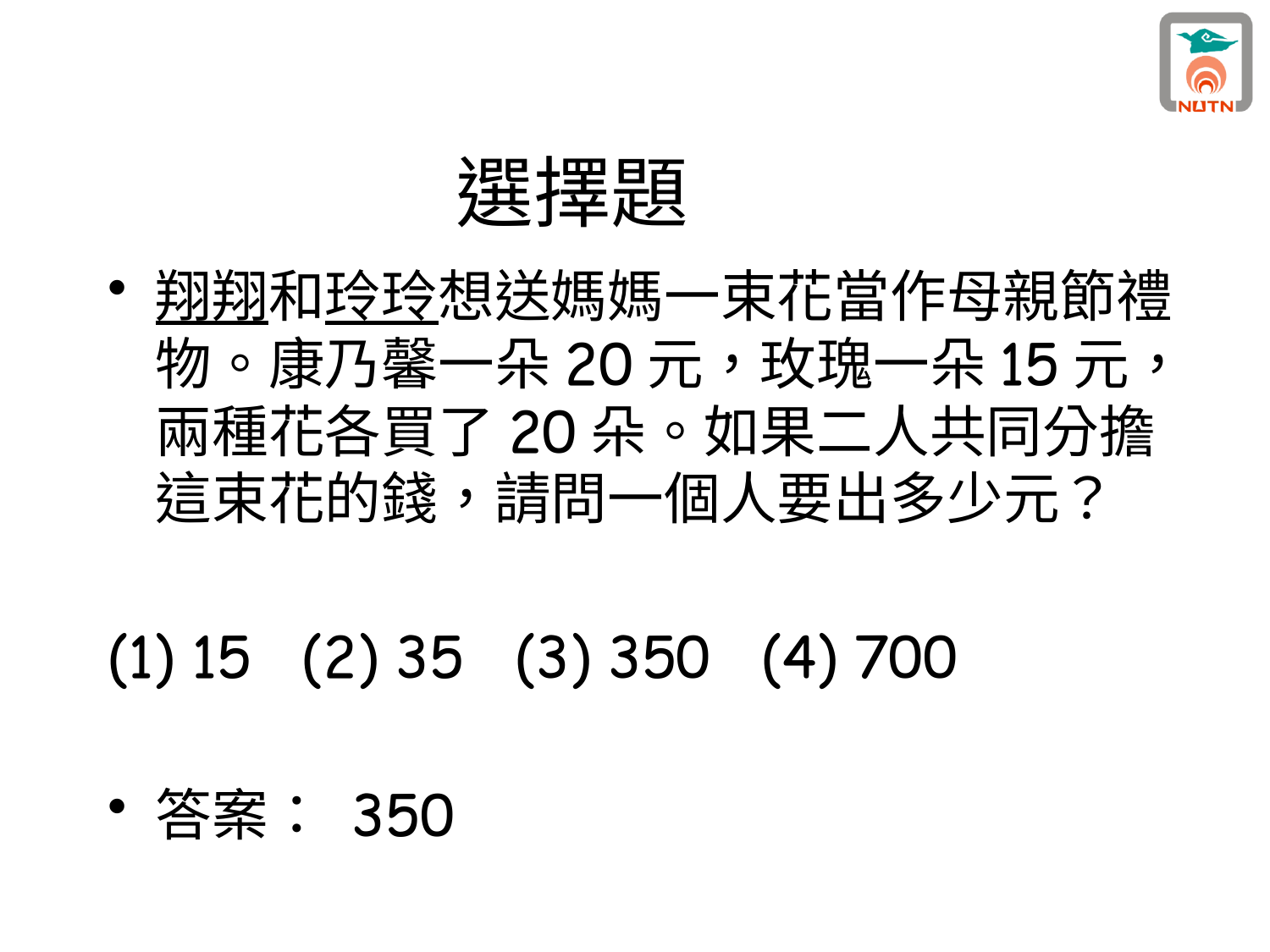

# 選擇題
翔翔和玲玲想送媽媽一束花當作母親節禮物。康乃馨一朵20元，玫瑰一朵15元，兩種花各買了20朵。如果二人共同分擔這束花的錢，請問一個人要出多少元？

(1) 15   (2) 35   (3) 350   (4) 700

答案： 350